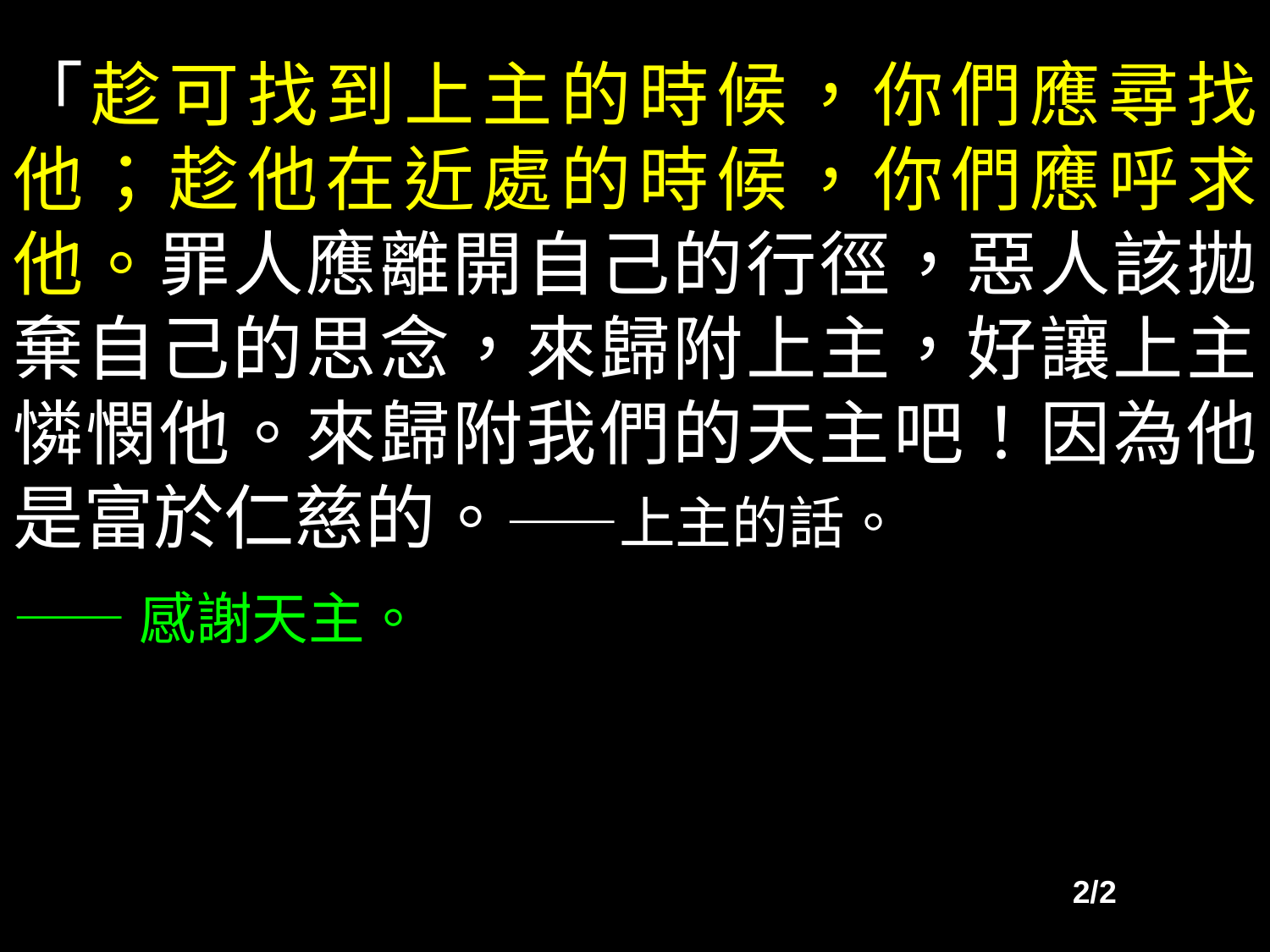

「趁可找到上主的時候，你們應尋找他；趁他在近處的時候，你們應呼求他。罪人應離開自己的行徑，惡人該拋棄自己的思念，來歸附上主，好讓上主憐憫他。來歸附我們的天主吧！因為他是富於仁慈的。——上主的話。
——感謝天主。

2/2